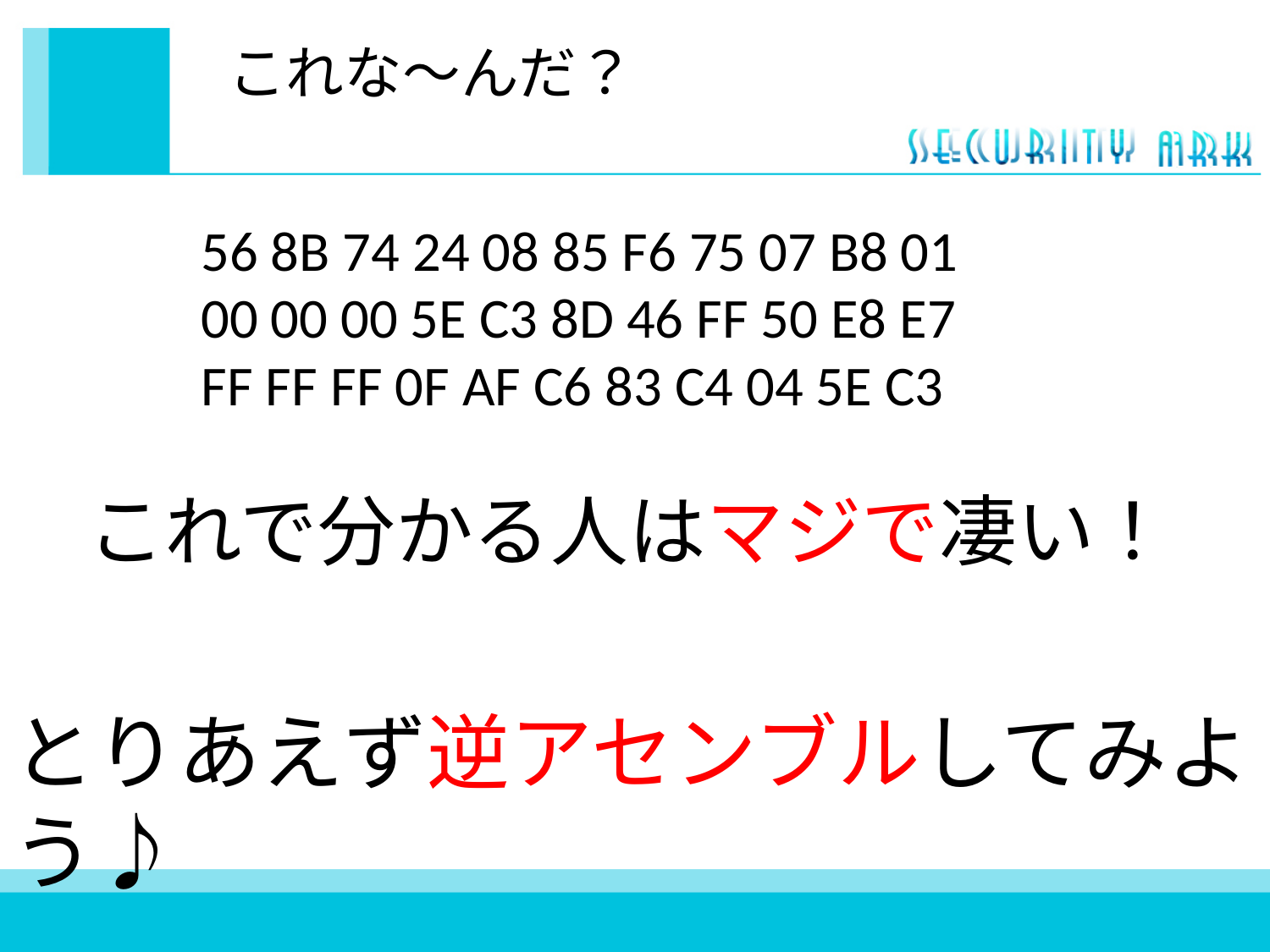

# これな～んだ？
56 8B 74 24 08 85 F6 75 07 B8 01
00 00 00 5E C3 8D 46 FF 50 E8 E7
FF FF FF 0F AF C6 83 C4 04 5E C3

これで分かる人はマジで凄い！
とりあえず逆アセンブルしてみよう♪